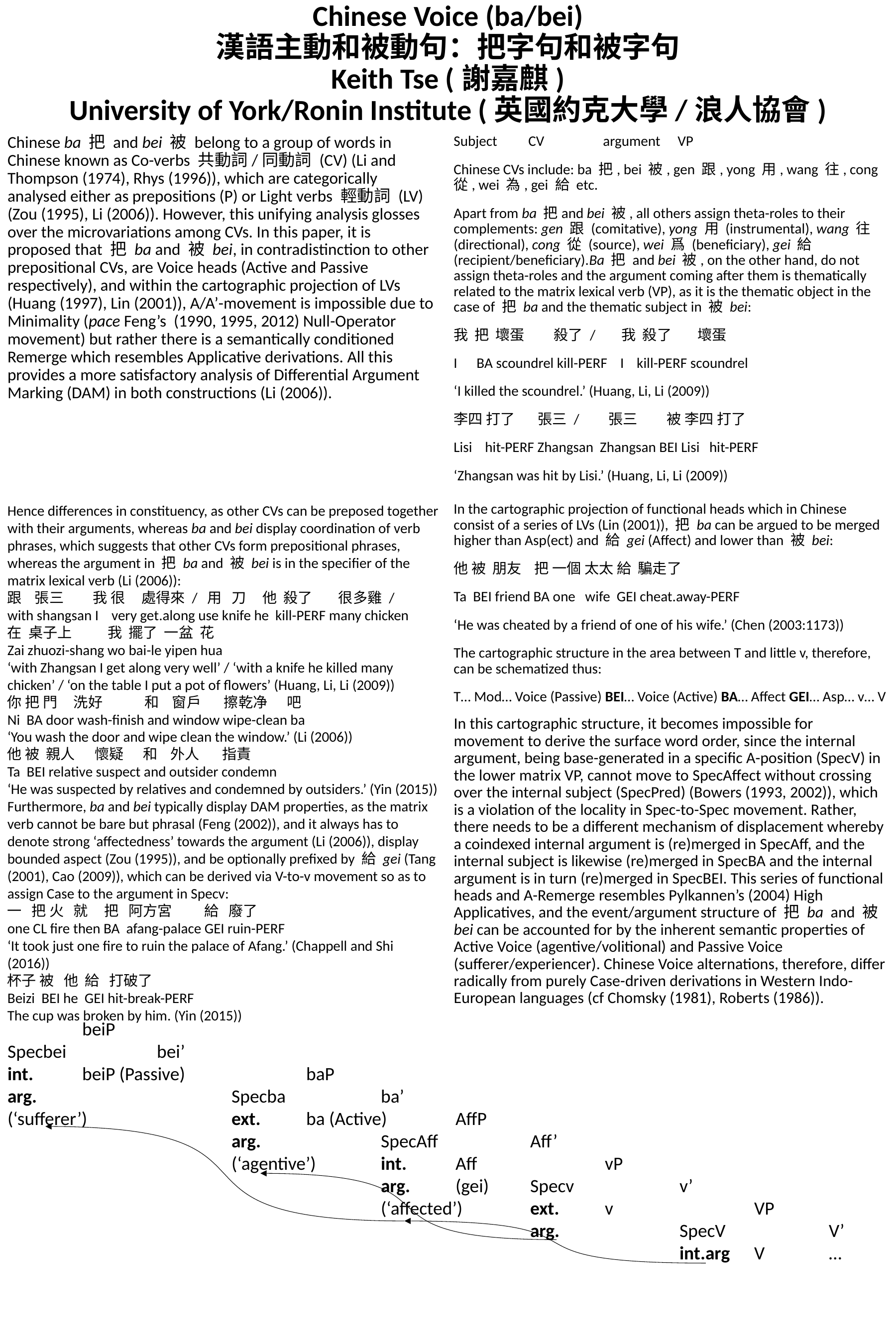

# Chinese Voice (ba/bei) 漢語主動和被動句：把字句和被字句 Keith Tse (謝嘉麒) University of York/Ronin Institute (英國約克大學/浪人協會)
Chinese ba 把 and bei 被 belong to a group of words in Chinese known as Co-verbs 共動詞/同動詞 (CV) (Li and Thompson (1974), Rhys (1996)), which are categorically analysed either as prepositions (P) or Light verbs 輕動詞 (LV) (Zou (1995), Li (2006)). However, this unifying analysis glosses over the microvariations among CVs. In this paper, it is proposed that 把 ba and 被 bei, in contradistinction to other prepositional CVs, are Voice heads (Active and Passive respectively), and within the cartographic projection of LVs (Huang (1997), Lin (2001)), A/A’-movement is impossible due to Minimality (pace Feng’s  (1990, 1995, 2012) Null-Operator movement) but rather there is a semantically conditioned Remerge which resembles Applicative derivations. All this provides a more satisfactory analysis of Differential Argument Marking (DAM) in both constructions (Li (2006)).
Subject	CV	argument	VP
Chinese CVs include: ba 把, bei 被, gen 跟, yong 用, wang 往, cong 從, wei 為, gei 給 etc.
Apart from ba 把and bei 被, all others assign theta-roles to their complements: gen 跟 (comitative), yong 用 (instrumental), wang 往 (directional), cong 從 (source), wei 爲 (beneficiary), gei 給 (recipient/beneficiary).Ba 把 and bei 被, on the other hand, do not assign theta-roles and the argument coming after them is thematically related to the matrix lexical verb (VP), as it is the thematic object in the case of 把 ba and the thematic subject in 被 bei:
我  把  壞蛋         殺了 /       我  殺了        壞蛋
I      BA scoundrel kill-PERF    I    kill-PERF scoundrel
‘I killed the scoundrel.’ (Huang, Li, Li (2009))
李四 打了       張三 /        張三         被 李四 打了
Lisi    hit-PERF Zhangsan  Zhangsan BEI Lisi   hit-PERF
‘Zhangsan was hit by Lisi.’ (Huang, Li, Li (2009))

Hence differences in constituency, as other CVs can be preposed together with their arguments, whereas ba and bei display coordination of verb phrases, which suggests that other CVs form prepositional phrases, whereas the argument in 把 ba and 被 bei is in the specifier of the matrix lexical verb (Li (2006)):
跟    張三         我 很     處得來 /  用   刀     他  殺了        很多雞 /
with shangsan I    very get.along use knife he  kill-PERF many chicken
在  桌子上           我  擺了  一盆  花
Zai zhuozi-shang wo bai-le yipen hua
‘with Zhangsan I get along very well’ / ‘with a knife he killed many chicken’ / ‘on the table I put a pot of flowers’ (Huang, Li, Li (2009))
你 把 門     洗好             和    窗戶       擦乾净      吧
Ni  BA door wash-finish and window wipe-clean ba
‘You wash the door and wipe clean the window.’ (Li (2006))
他 被  親人      懷疑      和    外人       指責
Ta  BEI relative suspect and outsider condemn
‘He was suspected by relatives and condemned by outsiders.’ (Yin (2015))
Furthermore, ba and bei typically display DAM properties, as the matrix verb cannot be bare but phrasal (Feng (2002)), and it always has to denote strong ‘affectedness’ towards the argument (Li (2006)), display bounded aspect (Zou (1995)), and be optionally prefixed by 給 gei (Tang (2001), Cao (2009)), which can be derived via V-to-v movement so as to assign Case to the argument in Specv:
一   把 火   就     把   阿方宮          給   廢了
one CL fire then BA  afang-palace GEI ruin-PERF
‘It took just one fire to ruin the palace of Afang.’ (Chappell and Shi (2016))
杯子 被   他  給   打破了
Beizi  BEI he  GEI hit-break-PERF
The cup was broken by him. (Yin (2015))
In the cartographic projection of functional heads which in Chinese consist of a series of LVs (Lin (2001)), 把 ba can be argued to be merged higher than Asp(ect) and 給 gei (Affect) and lower than 被 bei:
他 被  朋友    把 一個 太太 給  騙走了
Ta  BEI friend BA one   wife  GEI cheat.away-PERF
‘He was cheated by a friend of one of his wife.’ (Chen (2003:1173))
The cartographic structure in the area between T and little v, therefore, can be schematized thus:
T… Mod… Voice (Passive) BEI… Voice (Active) BA… Affect GEI… Asp… v… V
In this cartographic structure, it becomes impossible for movement to derive the surface word order, since the internal argument, being base-generated in a specific A-position (SpecV) in the lower matrix VP, cannot move to SpecAffect without crossing over the internal subject (SpecPred) (Bowers (1993, 2002)), which is a violation of the locality in Spec-to-Spec movement. Rather, there needs to be a different mechanism of displacement whereby a coindexed internal argument is (re)merged in SpecAff, and the internal subject is likewise (re)merged in SpecBA and the internal argument is in turn (re)merged in SpecBEI. This series of functional heads and A-Remerge resembles Pylkannen’s (2004) High Applicatives, and the event/argument structure of 把 ba  and 被 bei can be accounted for by the inherent semantic properties of Active Voice (agentive/volitional) and Passive Voice (sufferer/experiencer). Chinese Voice alternations, therefore, differ radically from purely Case-driven derivations in Western Indo-European languages (cf Chomsky (1981), Roberts (1986)).
	beiP
Specbei		bei’
int.	beiP (Passive)		baP
arg.			Specba		ba’
(‘sufferer’)		ext.	ba (Active)	AffP
			arg.		SpecAff		Aff’
			(‘agentive’)	int.	Aff		vP
					arg.	(gei)	Specv		v’
					(‘affected’)	ext.	v		VP
							arg.		SpecV		V’
									int.arg	V	…